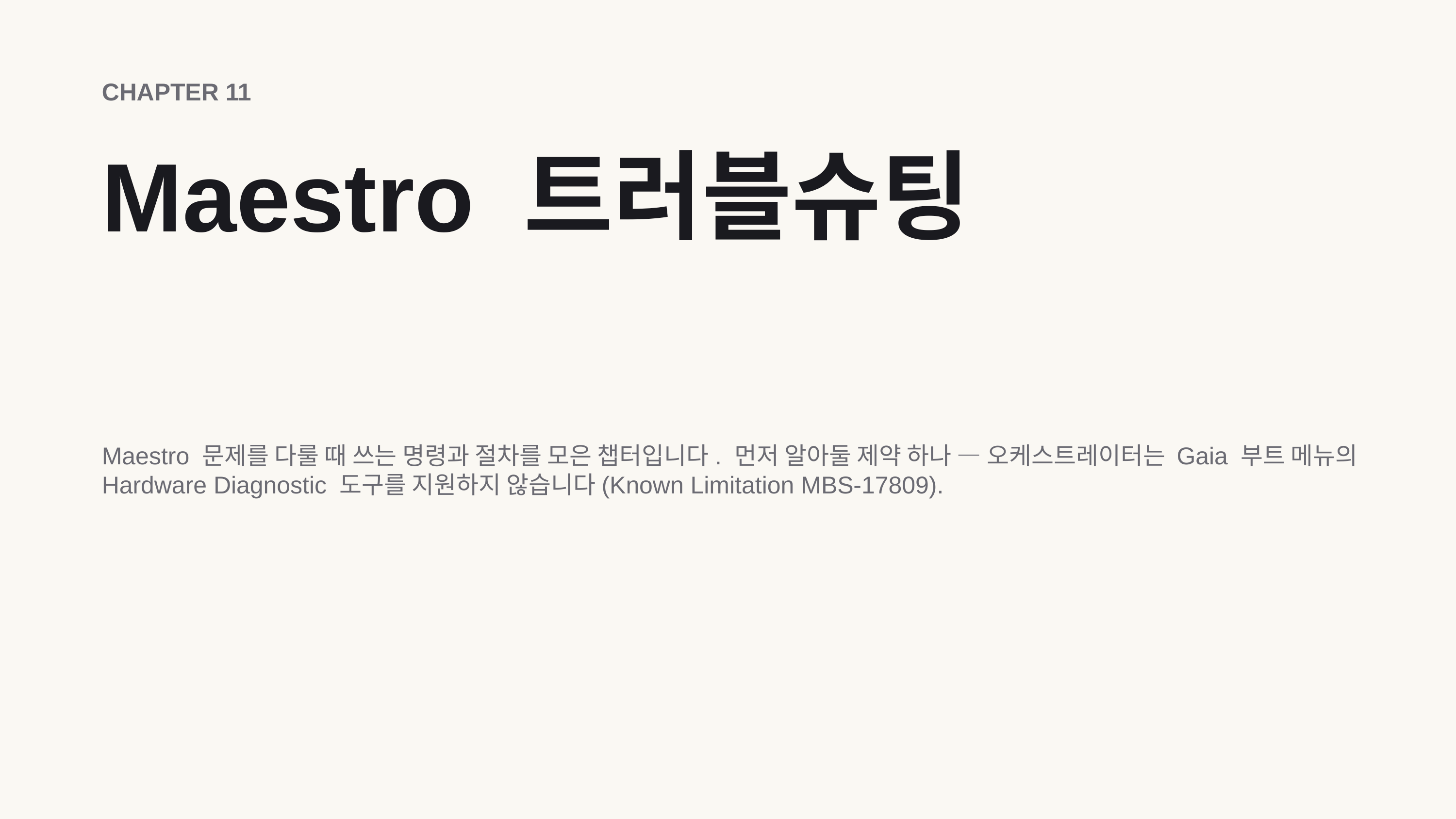

CHAPTER 11
Maestro 트러블슈팅
Maestro 문제를 다룰 때 쓰는 명령과 절차를 모은 챕터입니다. 먼저 알아둘 제약 하나 — 오케스트레이터는 Gaia 부트 메뉴의 Hardware Diagnostic 도구를 지원하지 않습니다(Known Limitation MBS-17809).